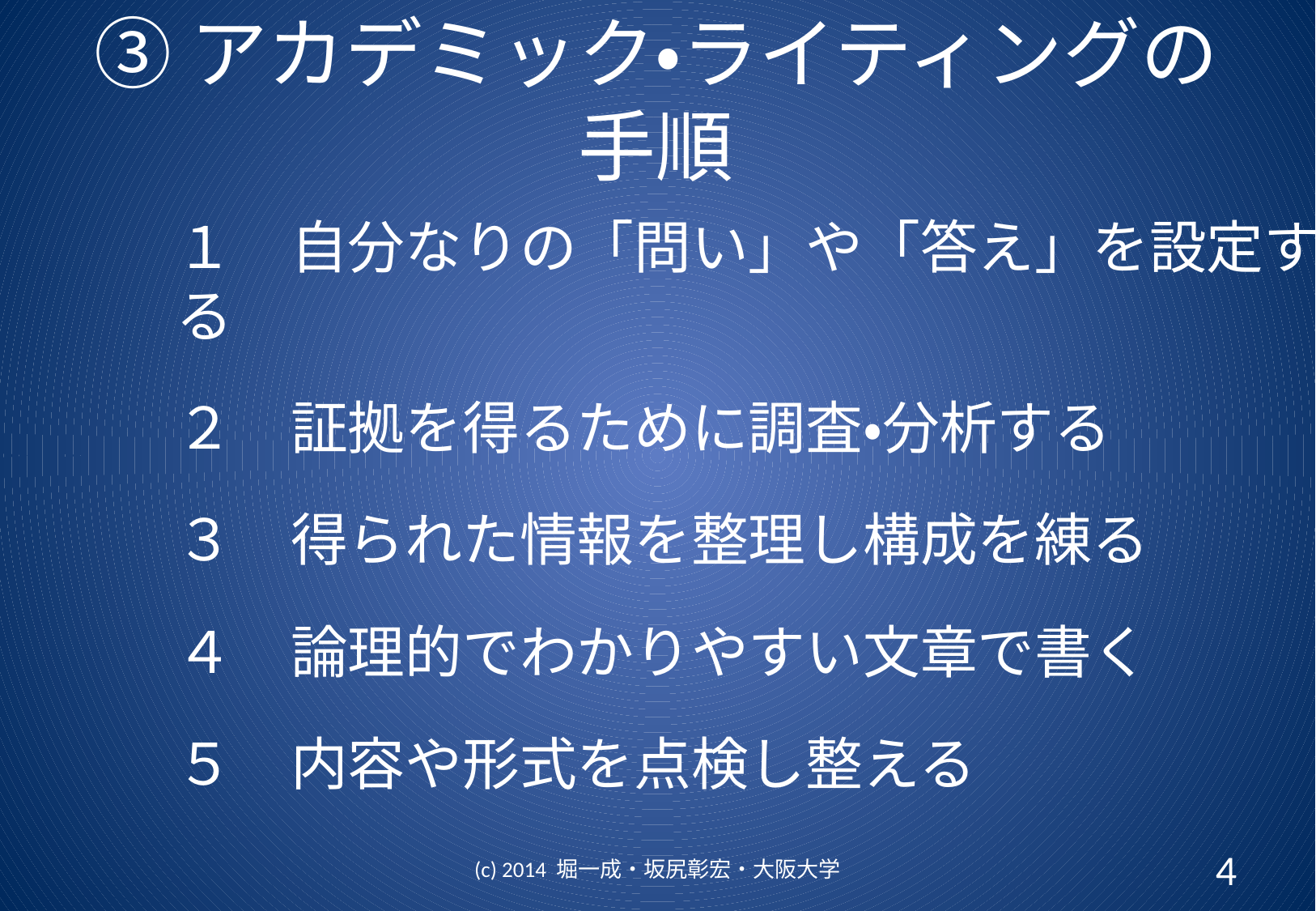

③アカデミック・ライティングの手順
１　自分なりの「問い」や「答え」を設定する
２　証拠を得るために調査・分析する
３　得られた情報を整理し構成を練る
４　論理的でわかりやすい文章で書く
５　内容や形式を点検し整える
(c) 2014 堀一成・坂尻彰宏・大阪大学
4